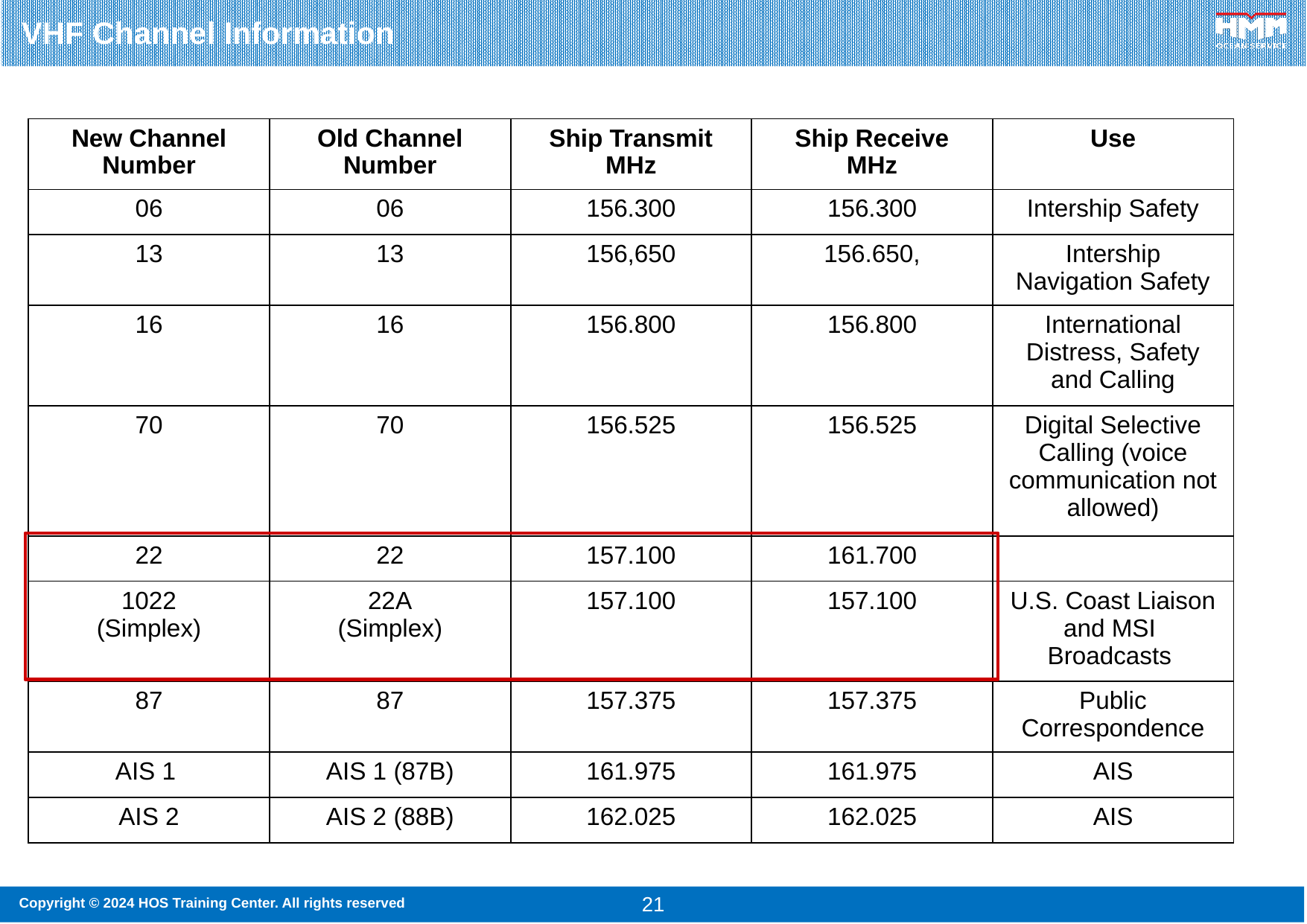

VHF Channel Information
Alpha Channel : duplex 주파수중 송신 주파수로만 가지고 사용하는 경우
B Channel : duplex 주파수 중 수신 주파수로만 가지고 사용하는 경우

AIS는 87B & 88B 채널을 사용함
수신시는 2개의 채널에서 동시
수신하지만 송신시에는 번갈아가면서 송신함

21A & 23A: & 83A
US Coast Guard only

복신방식일 경우 수신시 PTT
누르지 않는다

E-navigation 일환으로
VHC 차세대 해상무선통신
기술 적용하고 AIS의 VDL(VHD DATA LINK) 문제 해결하기 위해 새로 적용됨
| New Channel Number | Old Channel Number | Ship Transmit MHz | Ship Receive MHz | Use |
| --- | --- | --- | --- | --- |
| 06 | 06 | 156.300 | 156.300 | Intership Safety |
| 13 | 13 | 156,650 | 156.650, | Intership Navigation Safety |
| 16 | 16 | 156.800 | 156.800 | International Distress, Safety and Calling |
| 70 | 70 | 156.525 | 156.525 | Digital Selective Calling (voice communication not allowed) |
| 22 | 22 | 157.100 | 161.700 |  |
| 1022 (Simplex) | 22A (Simplex) | 157.100 | 157.100 | U.S. Coast Liaison and MSI Broadcasts |
| 87 | 87 | 157.375 | 157.375 | Public Correspondence |
| AIS 1 | AIS 1 (87B) | 161.975 | 161.975 | AIS |
| AIS 2 | AIS 2 (88B) | 162.025 | 162.025 | AIS |

21